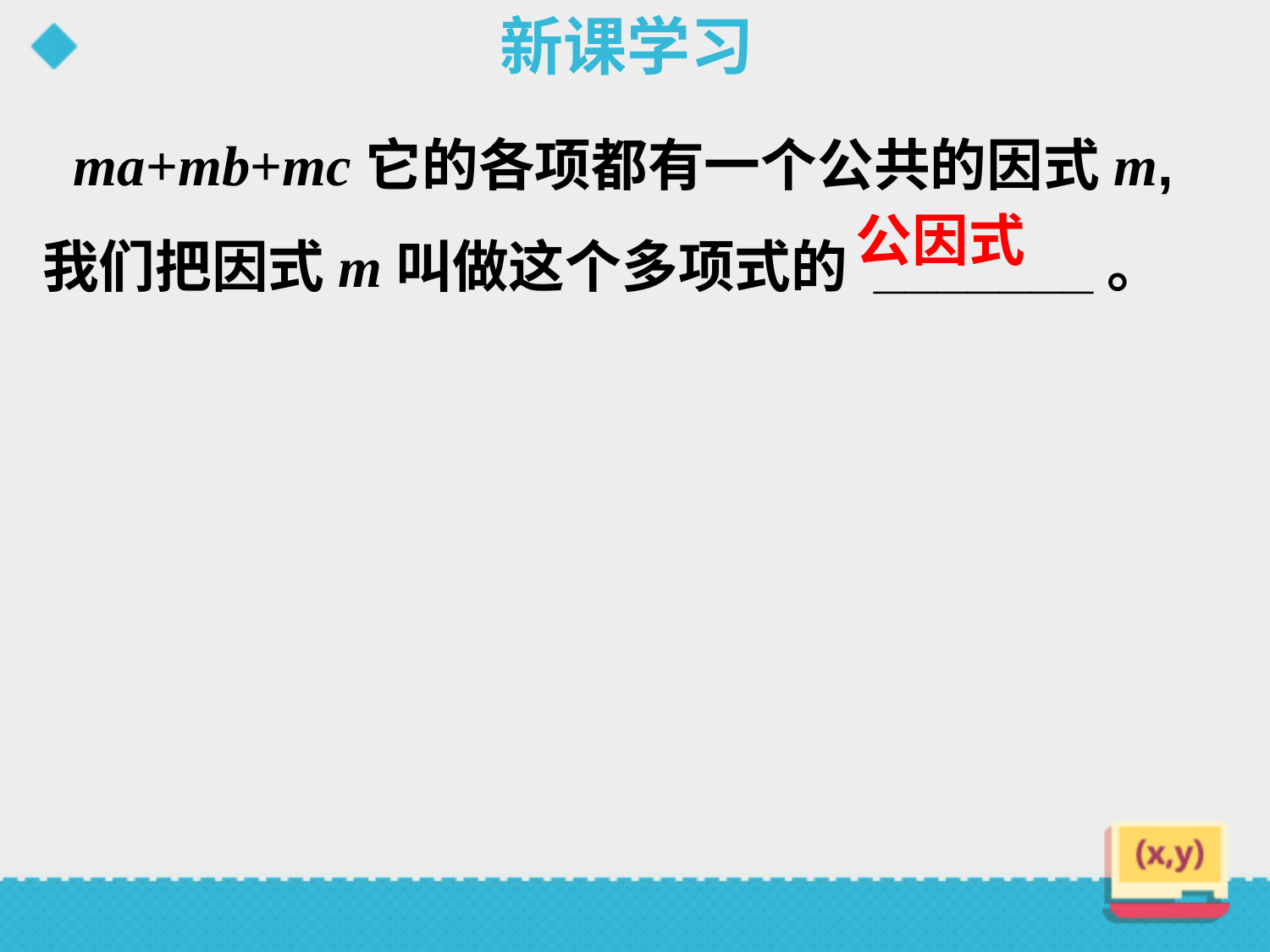

新课学习
  ma+mb+mc它的各项都有一个公共的因式m,我们把因式m叫做这个多项式的 _______。
公因式